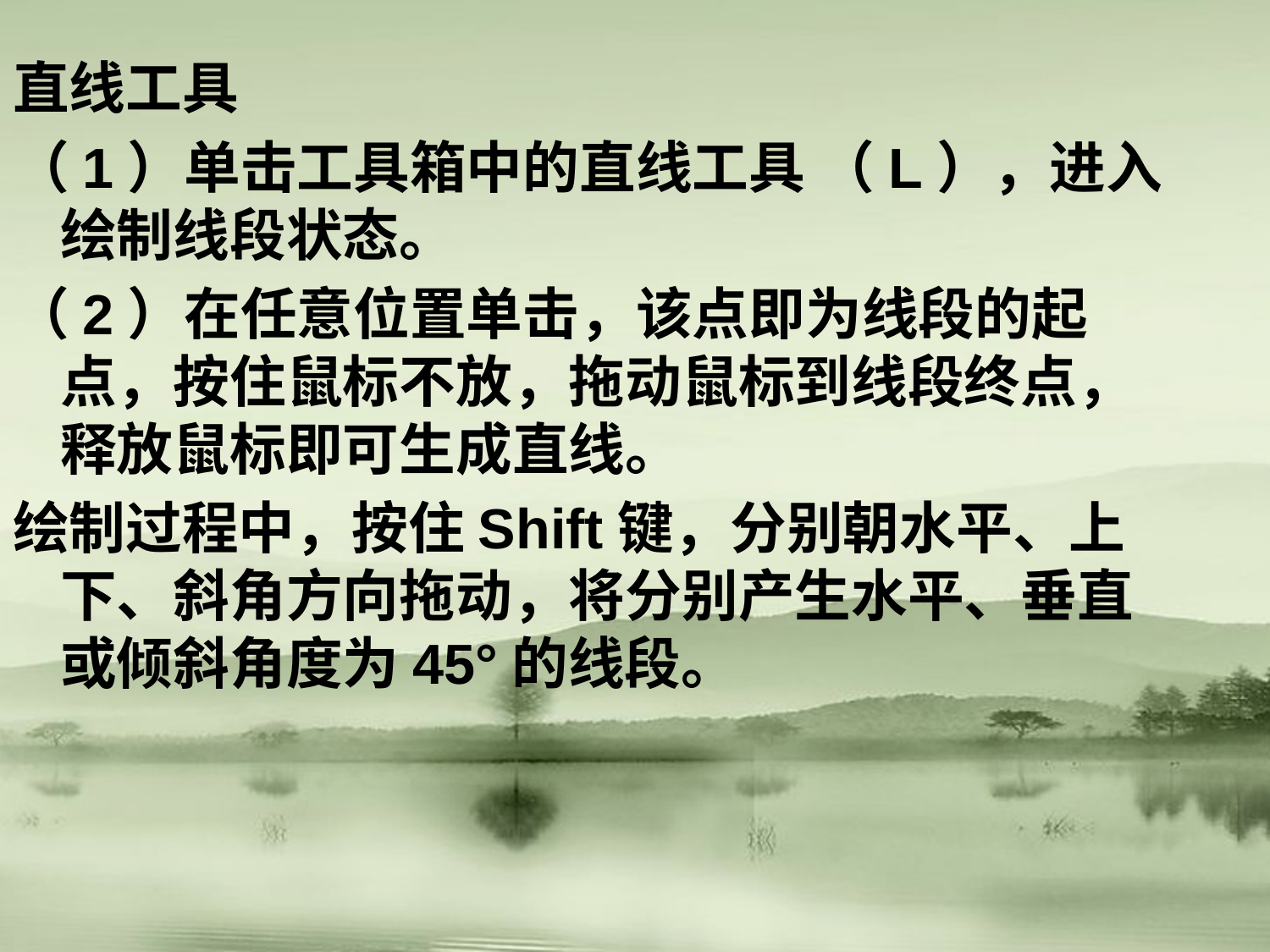

直线工具
（1）单击工具箱中的直线工具 （L），进入绘制线段状态。
（2）在任意位置单击，该点即为线段的起点，按住鼠标不放，拖动鼠标到线段终点，释放鼠标即可生成直线。
绘制过程中，按住Shift键，分别朝水平、上下、斜角方向拖动，将分别产生水平、垂直或倾斜角度为45°的线段。